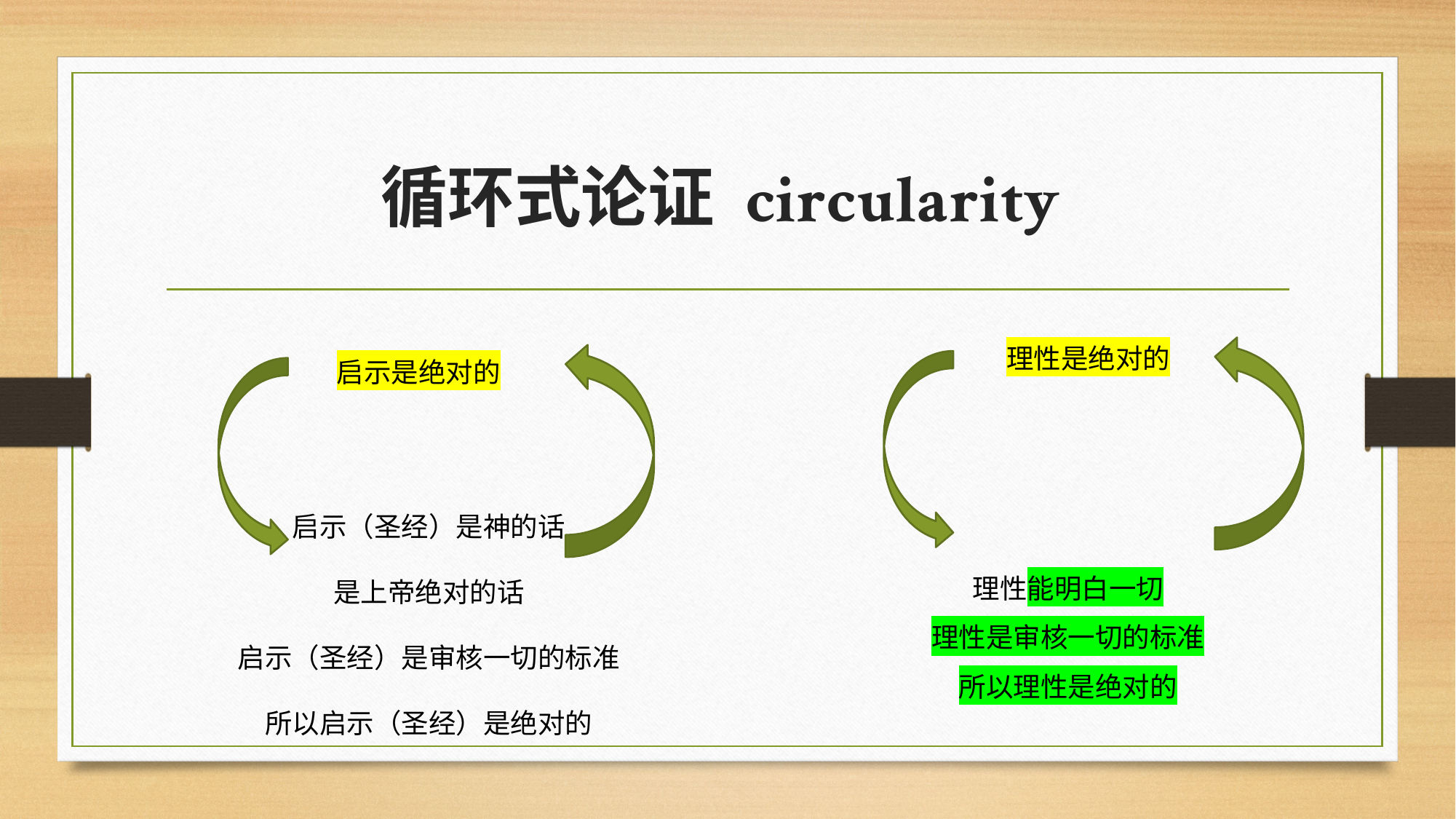

# 循环式论证 circularity
理性是绝对的
启示是绝对的

启示（圣经）是神的话

是上帝绝对的话

启示（圣经）是审核一切的标准

所以启示（圣经）是绝对的

理性能明白一切
理性是审核一切的标准
所以理性是绝对的